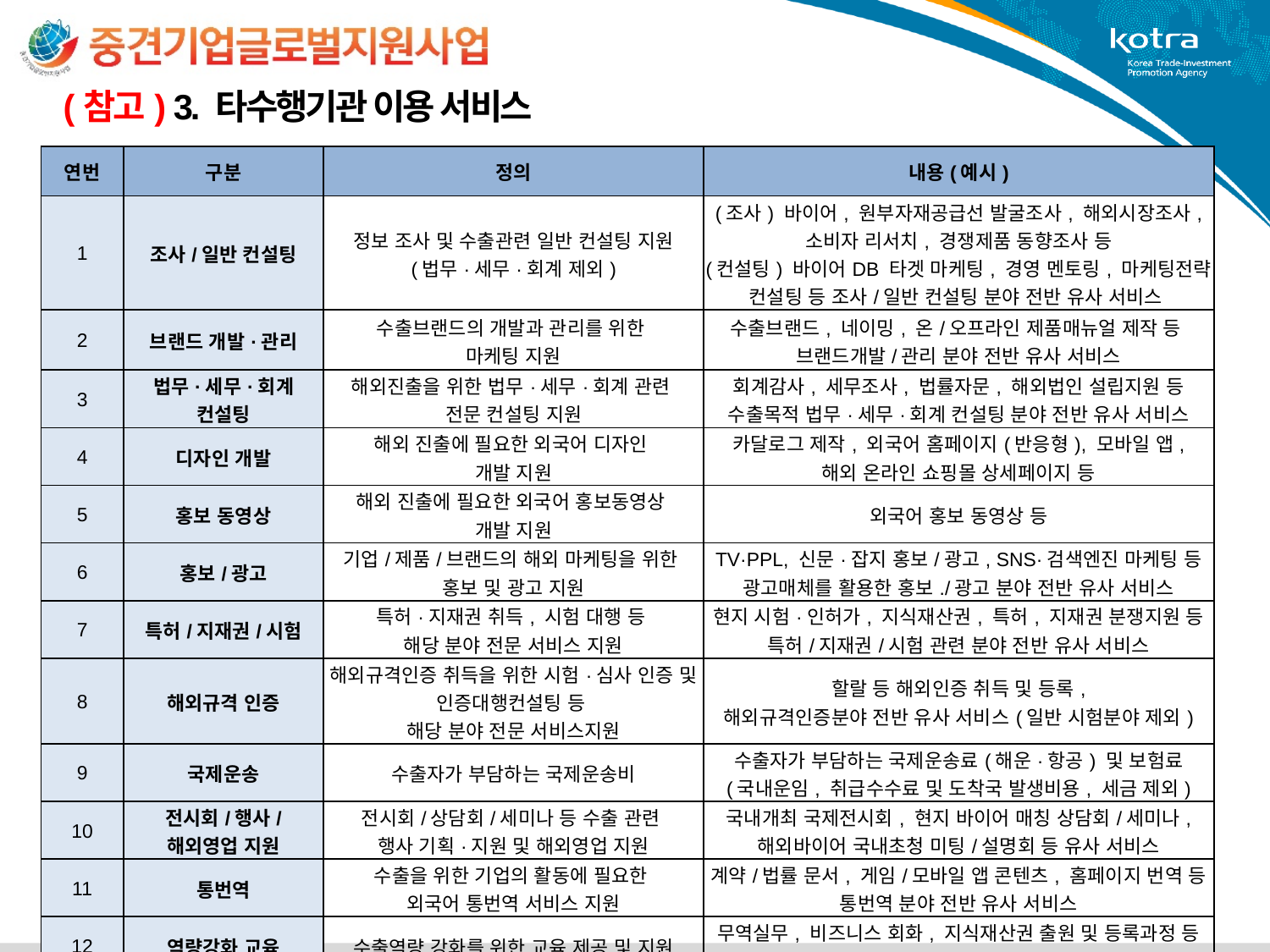

(참고) 3. 타수행기관 이용 서비스
| 연번 | 구분 | 정의 | 내용(예시) |
| --- | --- | --- | --- |
| 1 | 조사/일반 컨설팅 | 정보 조사 및 수출관련 일반 컨설팅 지원 (법무·세무·회계 제외) | (조사) 바이어, 원부자재공급선 발굴조사, 해외시장조사, 소비자 리서치, 경쟁제품 동향조사 등 (컨설팅) 바이어DB 타겟 마케팅, 경영 멘토링, 마케팅전략 컨설팅 등 조사/일반 컨설팅 분야 전반 유사 서비스 |
| 2 | 브랜드 개발·관리 | 수출브랜드의 개발과 관리를 위한 마케팅 지원 | 수출브랜드, 네이밍, 온/오프라인 제품매뉴얼 제작 등 브랜드개발/관리 분야 전반 유사 서비스 |
| 3 | 법무·세무·회계 컨설팅 | 해외진출을 위한 법무·세무·회계 관련 전문 컨설팅 지원 | 회계감사, 세무조사, 법률자문, 해외법인 설립지원 등 수출목적 법무·세무·회계 컨설팅 분야 전반 유사 서비스 |
| 4 | 디자인 개발 | 해외 진출에 필요한 외국어 디자인 개발 지원 | 카달로그 제작, 외국어 홈페이지(반응형), 모바일 앱, 해외 온라인 쇼핑몰 상세페이지 등 |
| 5 | 홍보 동영상 | 해외 진출에 필요한 외국어 홍보동영상 개발 지원 | 외국어 홍보 동영상 등 |
| 6 | 홍보/광고 | 기업/제품/브랜드의 해외 마케팅을 위한 홍보 및 광고 지원 | TV·PPL, 신문·잡지 홍보/광고, SNS·검색엔진 마케팅 등 광고매체를 활용한 홍보./광고 분야 전반 유사 서비스 |
| 7 | 특허/지재권/시험 | 특허·지재권 취득, 시험 대행 등 해당 분야 전문 서비스 지원 | 현지 시험·인허가, 지식재산권, 특허, 지재권 분쟁지원 등 특허/지재권/시험 관련 분야 전반 유사 서비스 |
| 8 | 해외규격 인증 | 해외규격인증 취득을 위한 시험·심사 인증 및 인증대행컨설팅 등 해당 분야 전문 서비스지원 | 할랄 등 해외인증 취득 및 등록, 해외규격인증분야 전반 유사 서비스(일반 시험분야 제외) |
| 9 | 국제운송 | 수출자가 부담하는 국제운송비 | 수출자가 부담하는 국제운송료(해운·항공) 및 보험료 (국내운임, 취급수수료 및 도착국 발생비용, 세금 제외) |
| 10 | 전시회/행사/ 해외영업 지원 | 전시회/상담회/세미나 등 수출 관련 행사 기획·지원 및 해외영업 지원 | 국내개최 국제전시회, 현지 바이어 매칭 상담회/세미나, 해외바이어 국내초청 미팅/설명회 등 유사 서비스 |
| 11 | 통번역 | 수출을 위한 기업의 활동에 필요한 외국어 통번역 서비스 지원 | 계약/법률 문서, 게임/모바일 앱 콘텐츠, 홈페이지 번역 등 통번역 분야 전반 유사 서비스 |
| 12 | 역량강화 교육 | 수출역량 강화를 위한 교육 제공 및 지원 | 무역실무, 비즈니스 회화, 지식재산권 출원 및 등록과정 등 수출 역량강화 교육 분야 전반 유사 서비스 |
| 13 | 서류대행/현지등록/ 환보험 | 수출·무역·현지진출 관련 필요 서류 작성 대행 및 현지 등록, 환보험 서비스 지원 | 계약서 작성, 통관/선적 필요 서류 작성 등 서류 대행 및 현지법인 대표처 등록, 현지 입점대행 등 유사 서비스 |